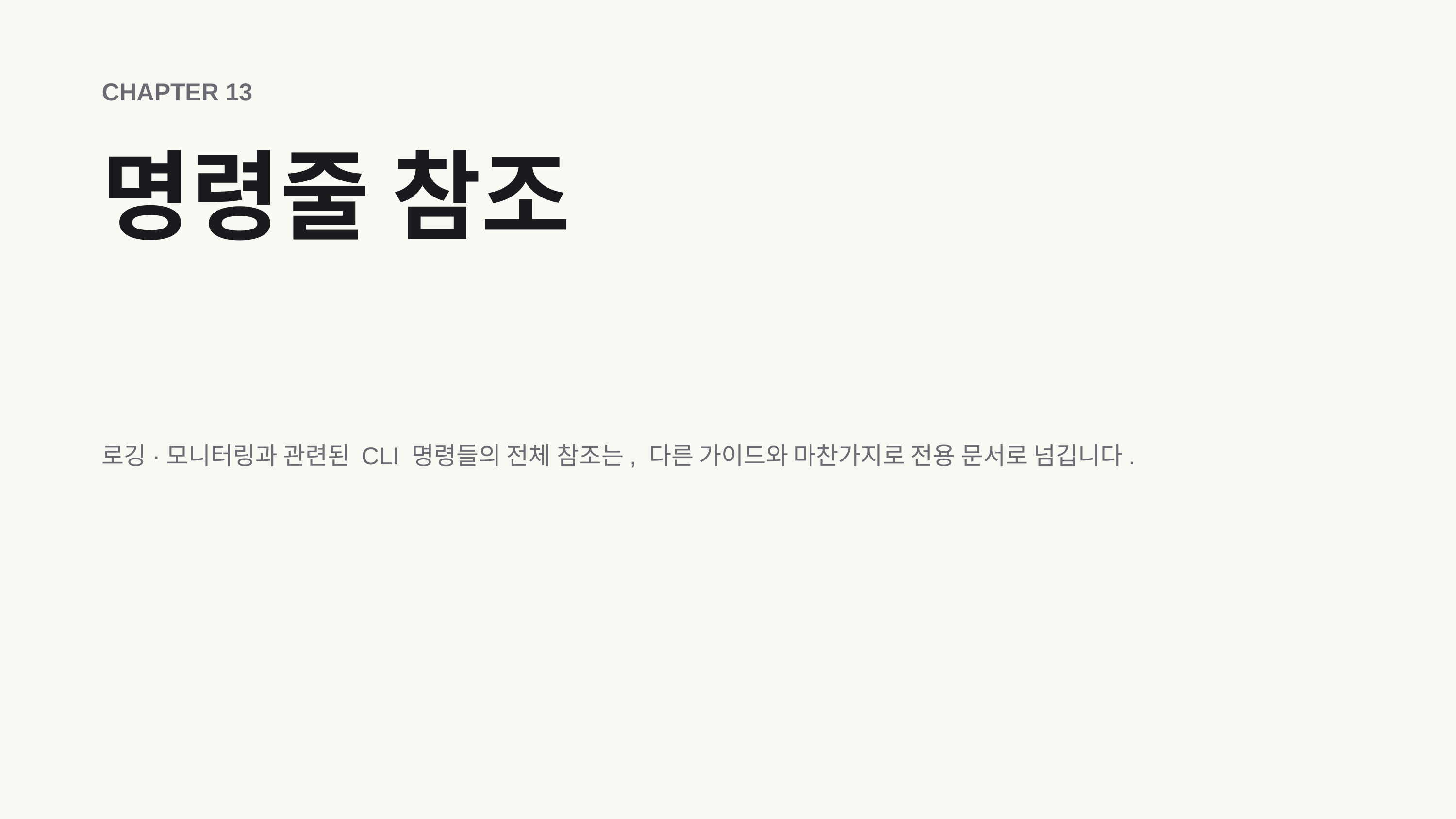

CHAPTER 13
명령줄 참조
로깅·모니터링과 관련된 CLI 명령들의 전체 참조는, 다른 가이드와 마찬가지로 전용 문서로 넘깁니다.